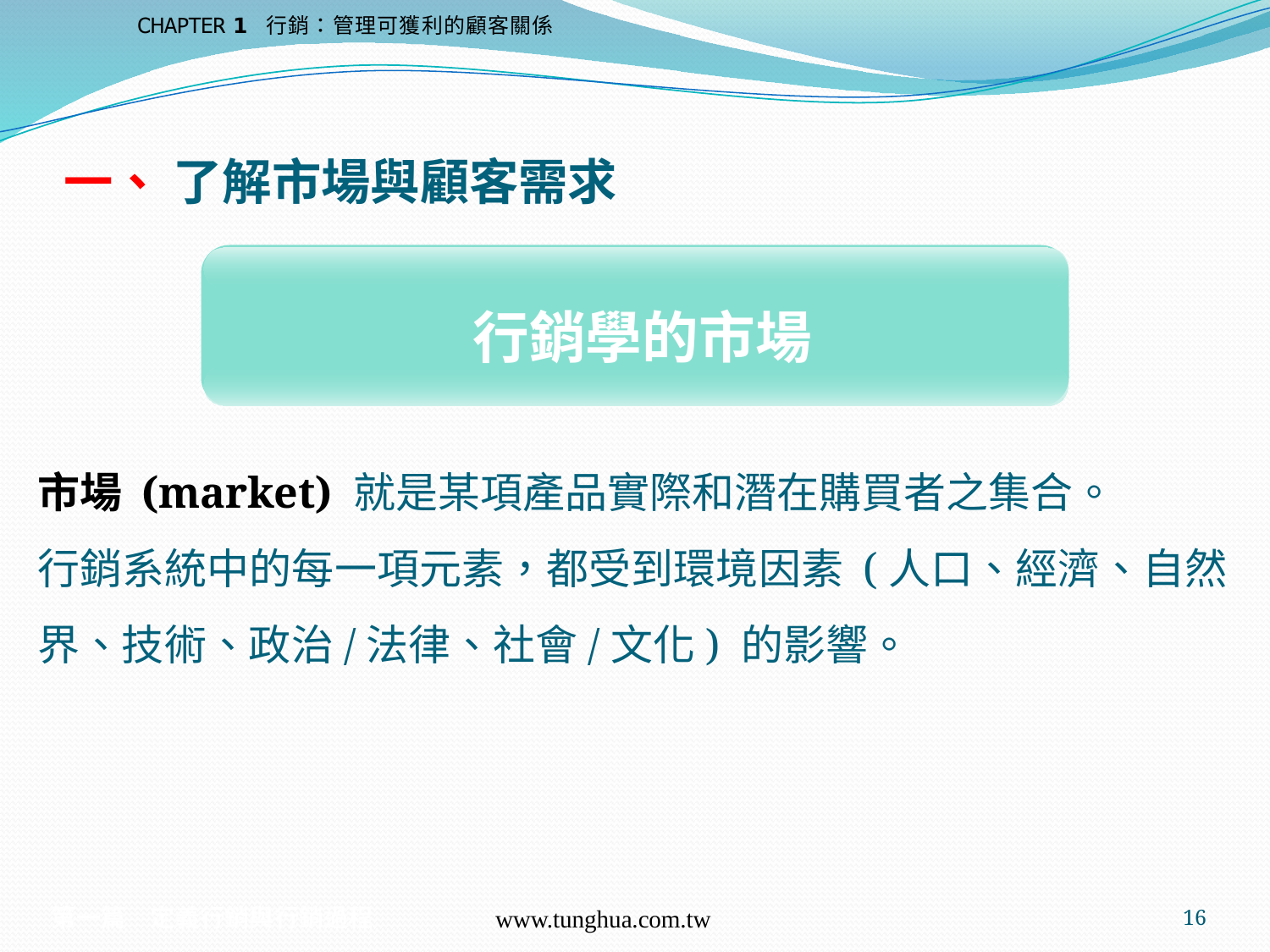

CHAPTER 1  行銷：管理可獲利的顧客關係
# 一、 了解市場與顧客需求

行銷學的市場
市場 (market) 就是某項產品實際和潛在購買者之集合。
行銷系統中的每一項元素，都受到環境因素 (人口、經濟、自然界、技術、政治/法律、社會/文化) 的影響。
www.tunghua.com.tw
16
第一篇　定義行銷與行銷過程